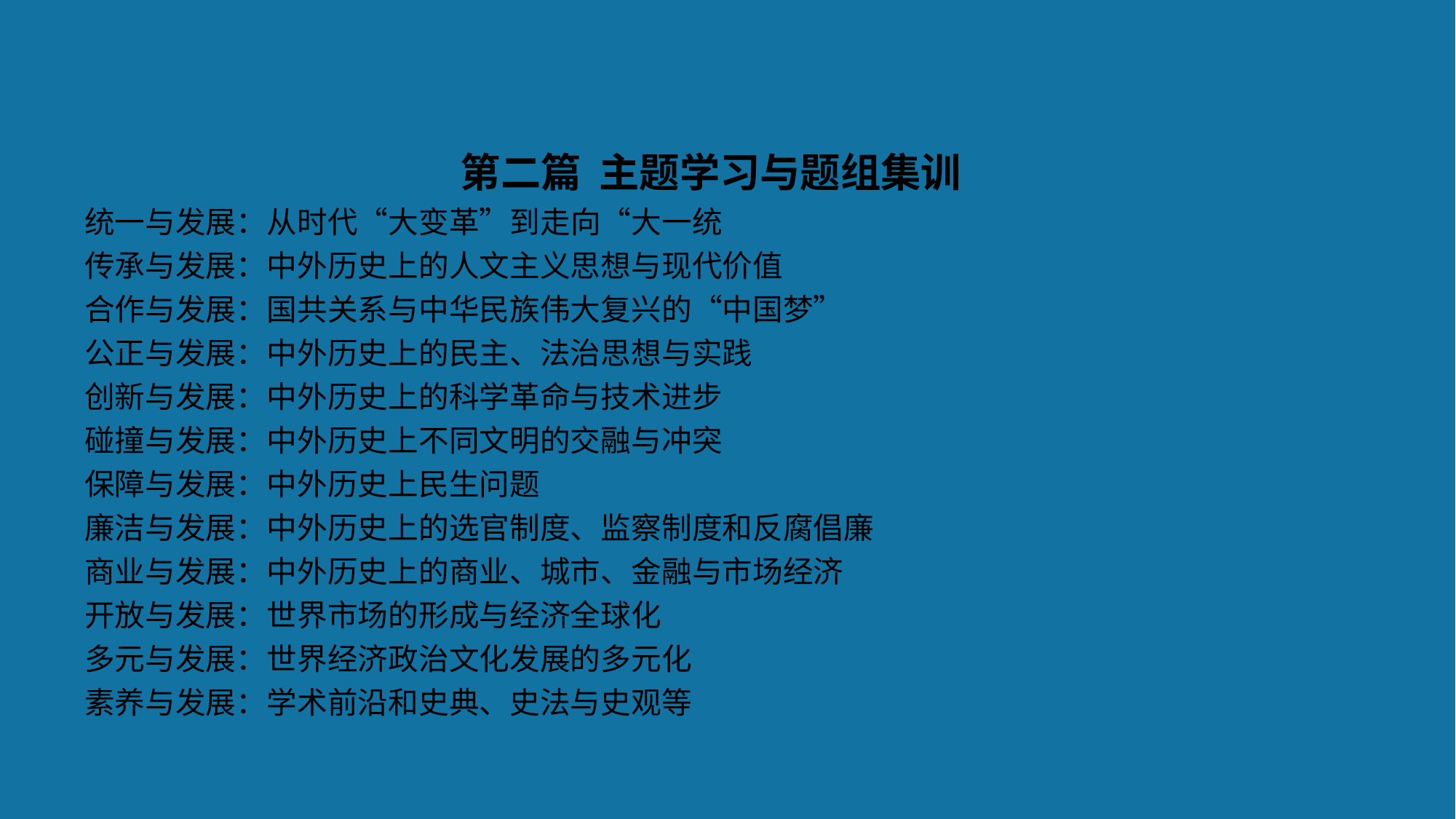

主题学习（探究性）

第二篇  主题学习与题组集训
统一与发展：从时代“大变革”到走向“大一统
传承与发展：中外历史上的人文主义思想与现代价值
合作与发展：国共关系与中华民族伟大复兴的“中国梦”
公正与发展：中外历史上的民主、法治思想与实践
创新与发展：中外历史上的科学革命与技术进步
碰撞与发展：中外历史上不同文明的交融与冲突
保障与发展：中外历史上民生问题
廉洁与发展：中外历史上的选官制度、监察制度和反腐倡廉
商业与发展：中外历史上的商业、城市、金融与市场经济
开放与发展：世界市场的形成与经济全球化
多元与发展：世界经济政治文化发展的多元化
素养与发展：学术前沿和史典、史法与史观等